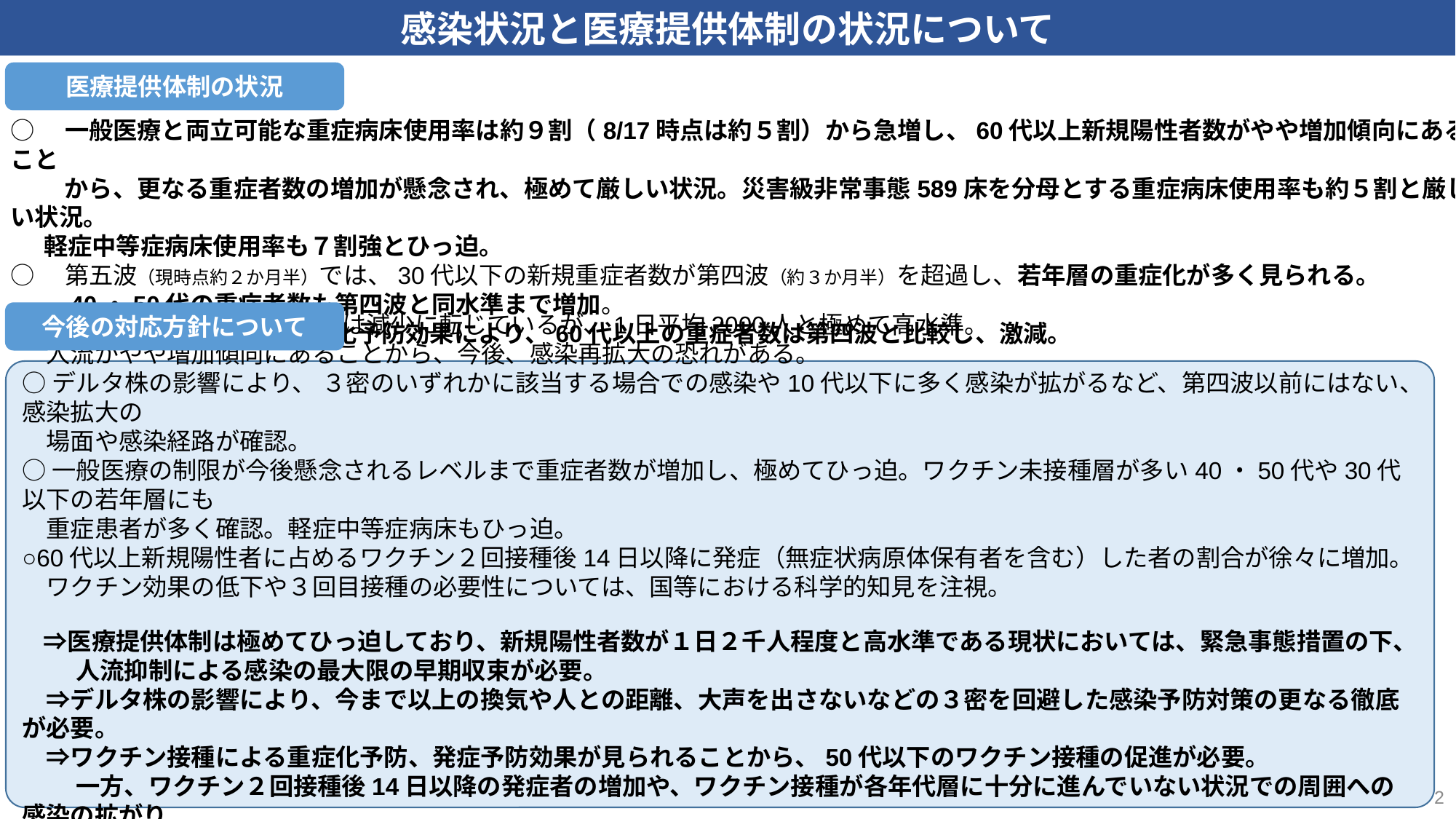

感染状況と医療提供体制の状況について
医療提供体制の状況

○　一般医療と両立可能な重症病床使用率は約９割（8/17時点は約５割）から急増し、60代以上新規陽性者数がやや増加傾向にあること
　　 から、更なる重症者数の増加が懸念され、極めて厳しい状況。災害級非常事態589床を分母とする重症病床使用率も約５割と厳しい状況。
     軽症中等症病床使用率も７割強とひっ迫。
○　第五波（現時点約２か月半）では、30代以下の新規重症者数が第四波（約３か月半）を超過し、若年層の重症化が多く見られる。
　　 40・50代の重症者数も第四波と同水準まで増加。
     一方、ワクチンによる重症化予防効果により、60代以上の重症者数は第四波と比較し、激減。
今後の対応方針について
○直近１週間の新規陽性者数は減少に転じているが、1日平均2000人と極めて高水準。
　人流がやや増加傾向にあることから、今後、感染再拡大の恐れがある。
○デルタ株の影響により、 ３密のいずれかに該当する場合での感染や10代以下に多く感染が拡がるなど、第四波以前にはない、感染拡大の
　場面や感染経路が確認。
○一般医療の制限が今後懸念されるレベルまで重症者数が増加し、極めてひっ迫。ワクチン未接種層が多い40・50代や30代以下の若年層にも
　重症患者が多く確認。軽症中等症病床もひっ迫。
○60代以上新規陽性者に占めるワクチン２回接種後14日以降に発症（無症状病原体保有者を含む）した者の割合が徐々に増加。
　ワクチン効果の低下や３回目接種の必要性については、国等における科学的知見を注視。

　⇒医療提供体制は極めてひっ迫しており、新規陽性者数が１日２千人程度と高水準である現状においては、緊急事態措置の下、
　　 人流抑制による感染の最大限の早期収束が必要。
　⇒デルタ株の影響により、今まで以上の換気や人との距離、大声を出さないなどの３密を回避した感染予防対策の更なる徹底が必要。
　⇒ワクチン接種による重症化予防、発症予防効果が見られることから、50代以下のワクチン接種の促進が必要。
　　 一方、ワクチン２回接種後14日以降の発症者の増加や、ワクチン接種が各年代層に十分に進んでいない状況での周囲への感染の拡がり
　　 を防ぐため、ワクチン接種後も感染防止対策の徹底の働きかけが必要。
2